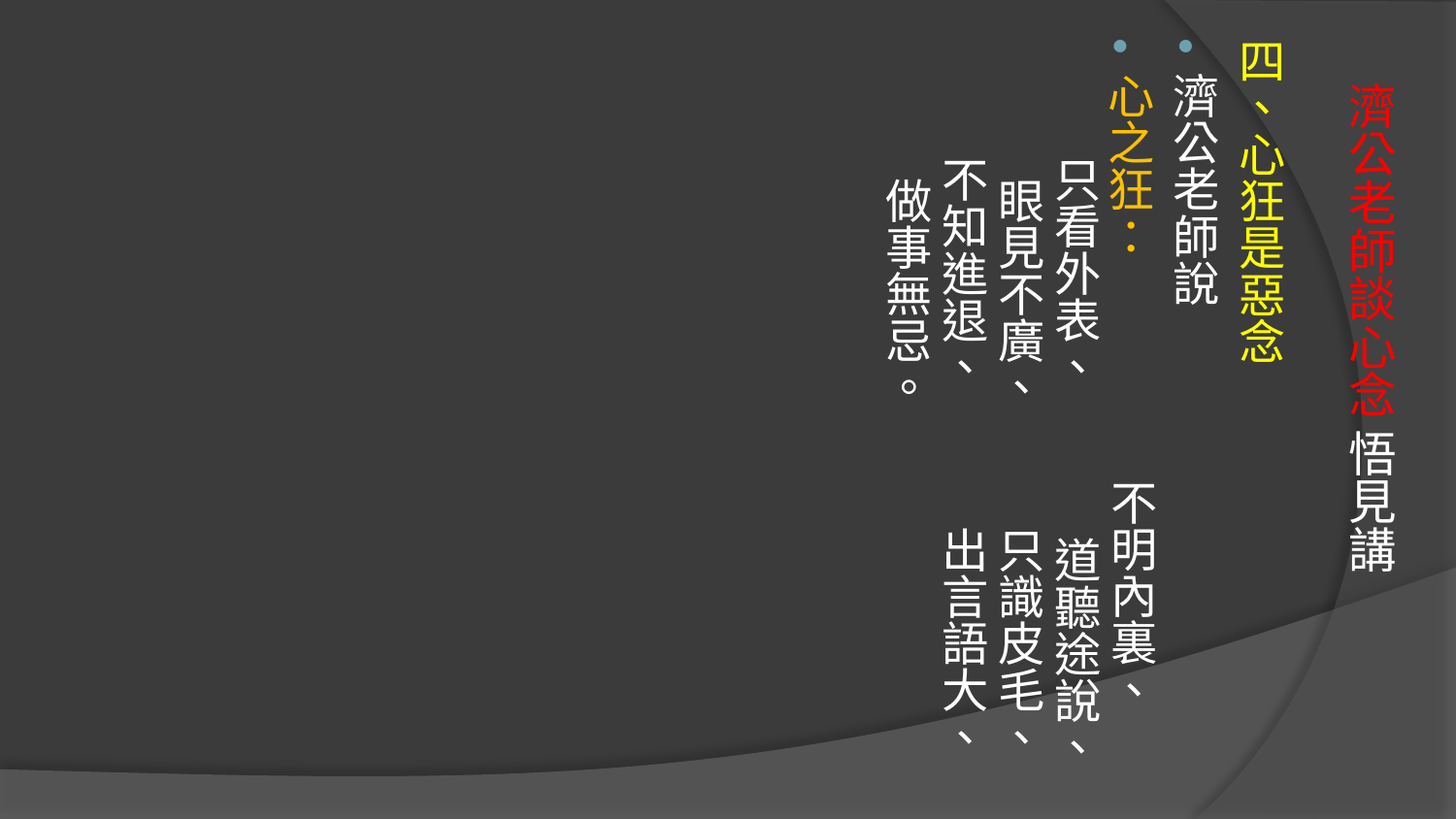

四、心狂是惡念
濟公老師說
心之狂：                     不明內裏、               只看外表、              道聽途說、            眼見不廣、           只識皮毛、           不知進退、             出言語大、             做事無忌。

# 濟公老師談心念 悟見講